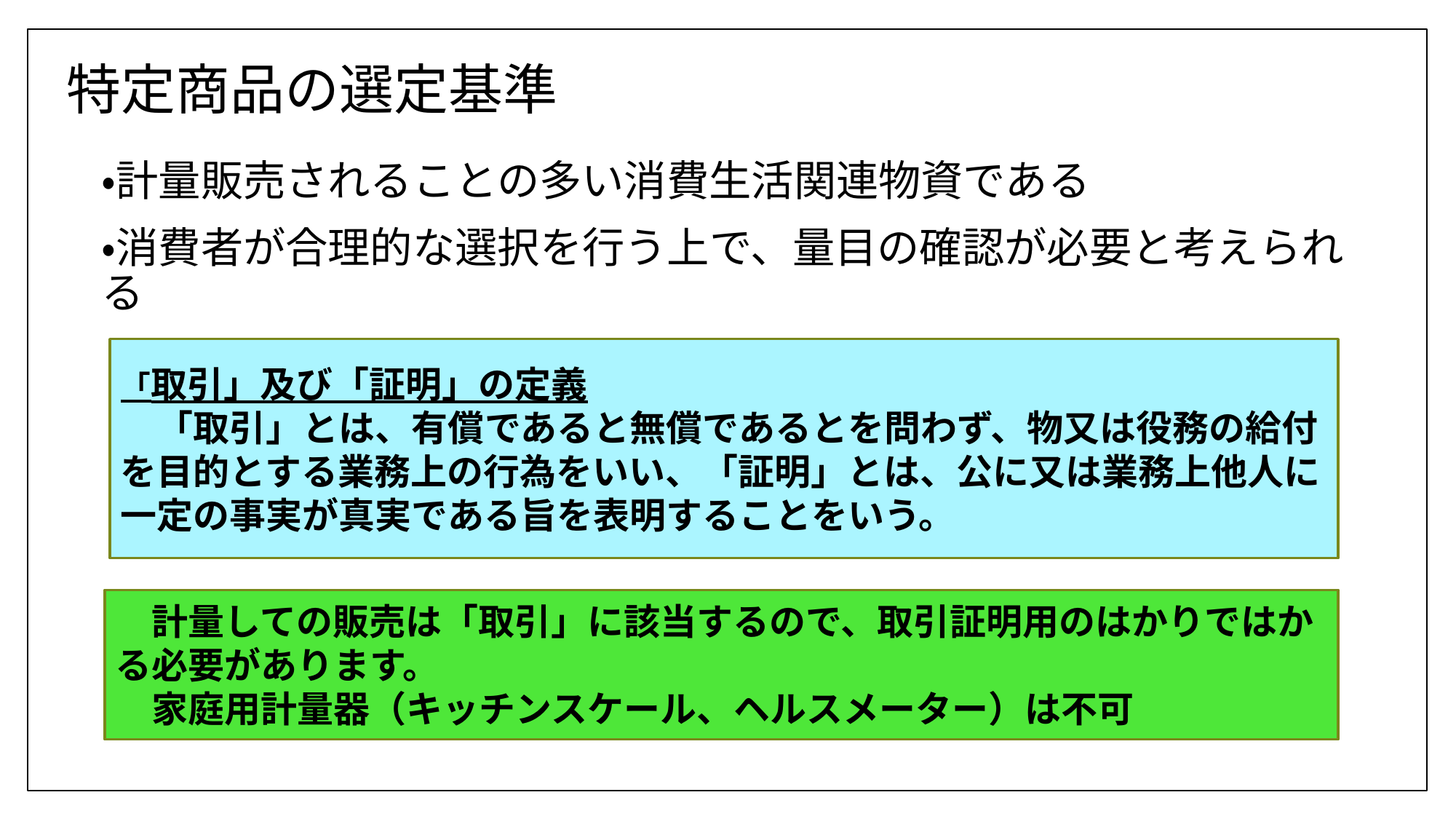

# 特定商品の選定基準
・計量販売されることの多い消費生活関連物資である
・消費者が合理的な選択を行う上で、量目の確認が必要と考えられる
「取引」及び「証明」の定義
　「取引」とは、有償であると無償であるとを問わず、物又は役務の給付を目的とする業務上の行為をいい、「証明」とは、公に又は業務上他人に一定の事実が真実である旨を表明することをいう。
　計量しての販売は「取引」に該当するので、取引証明用のはかりではかる必要があります。
　家庭用計量器（キッチンスケール、ヘルスメーター）は不可